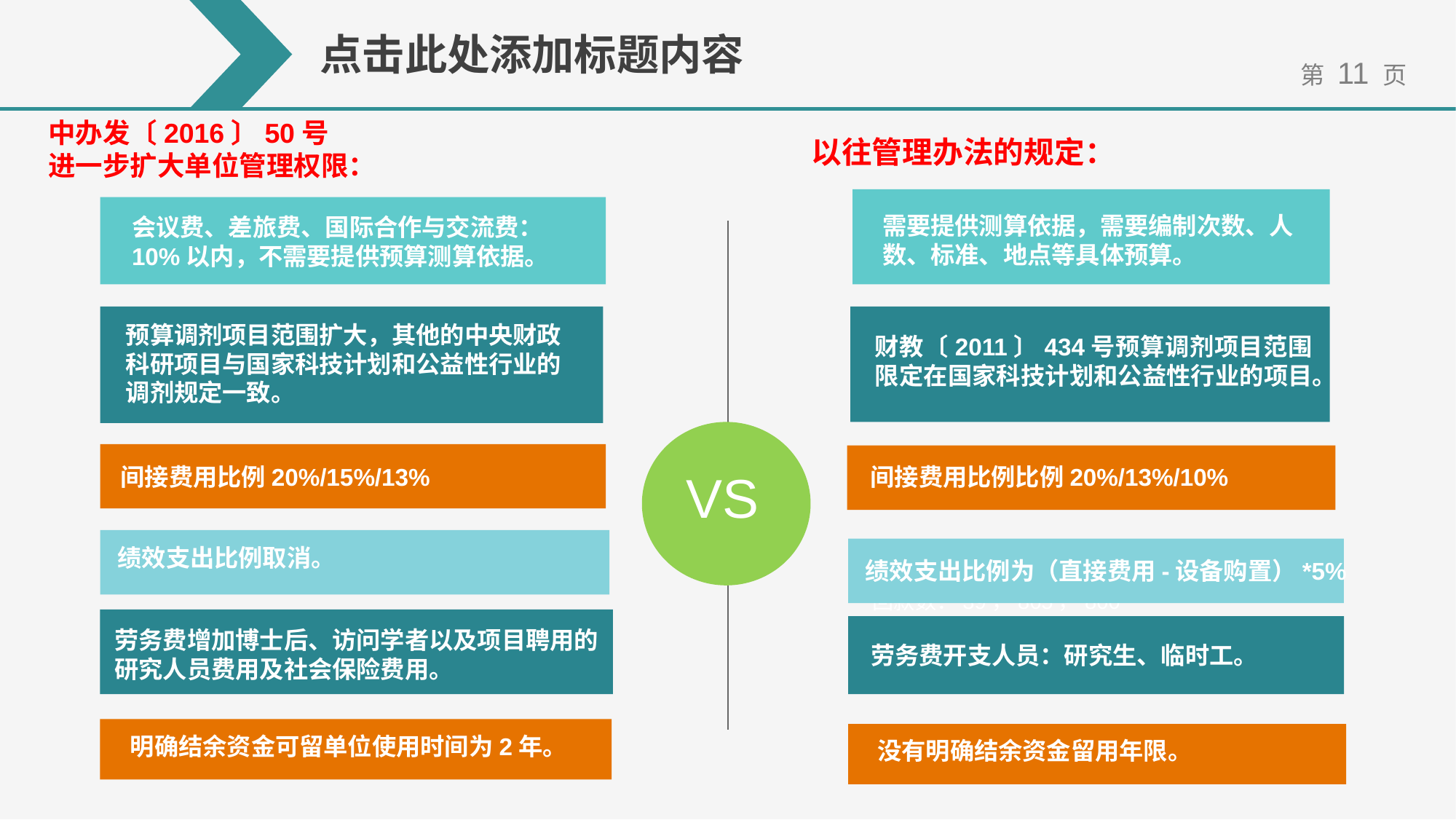

点击此处添加标题内容
中办发〔2016〕50号
进一步扩大单位管理权限：
以往管理办法的规定：

需要提供测算依据，需要编制次数、人数、标准、地点等具体预算。

会议费、差旅费、国际合作与交流费：10%以内，不需要提供预算测算依据。

预算调剂项目范围扩大，其他的中央财政科研项目与国家科技计划和公益性行业的调剂规定一致。

财教〔2011〕434号预算调剂项目范围限定在国家科技计划和公益性行业的项目。

VS

间接费用比例20%/15%/13%

间接费用比例比例20%/13%/10%

绩效支出比例取消。

绩效支出比例为（直接费用-设备购置）*5%
回款数：39，865，800

劳务费增加博士后、访问学者以及项目聘用的研究人员费用及社会保险费用。

劳务费开支人员：研究生、临时工。

明确结余资金可留单位使用时间为2年。

没有明确结余资金留用年限。